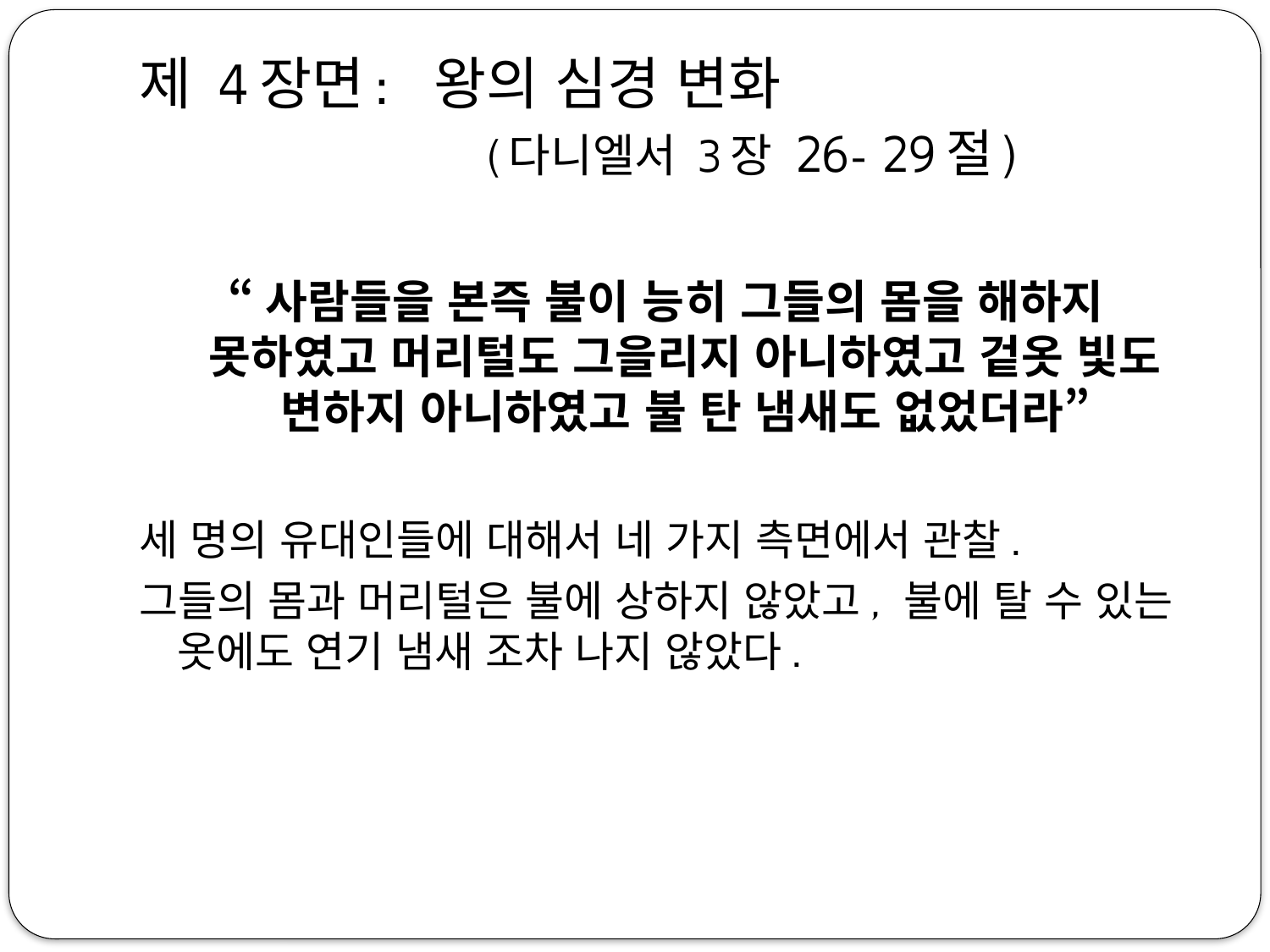

# 제 4장면:  왕의 심경 변화 (다니엘서 3장 26- 29절)

“사람들을 본즉 불이 능히 그들의 몸을 해하지 못하였고 머리털도 그을리지 아니하였고 겉옷 빛도 변하지 아니하였고 불 탄 냄새도 없었더라”

세 명의 유대인들에 대해서 네 가지 측면에서 관찰.
그들의 몸과 머리털은 불에 상하지 않았고, 불에 탈 수 있는 옷에도 연기 냄새 조차 나지 않았다.